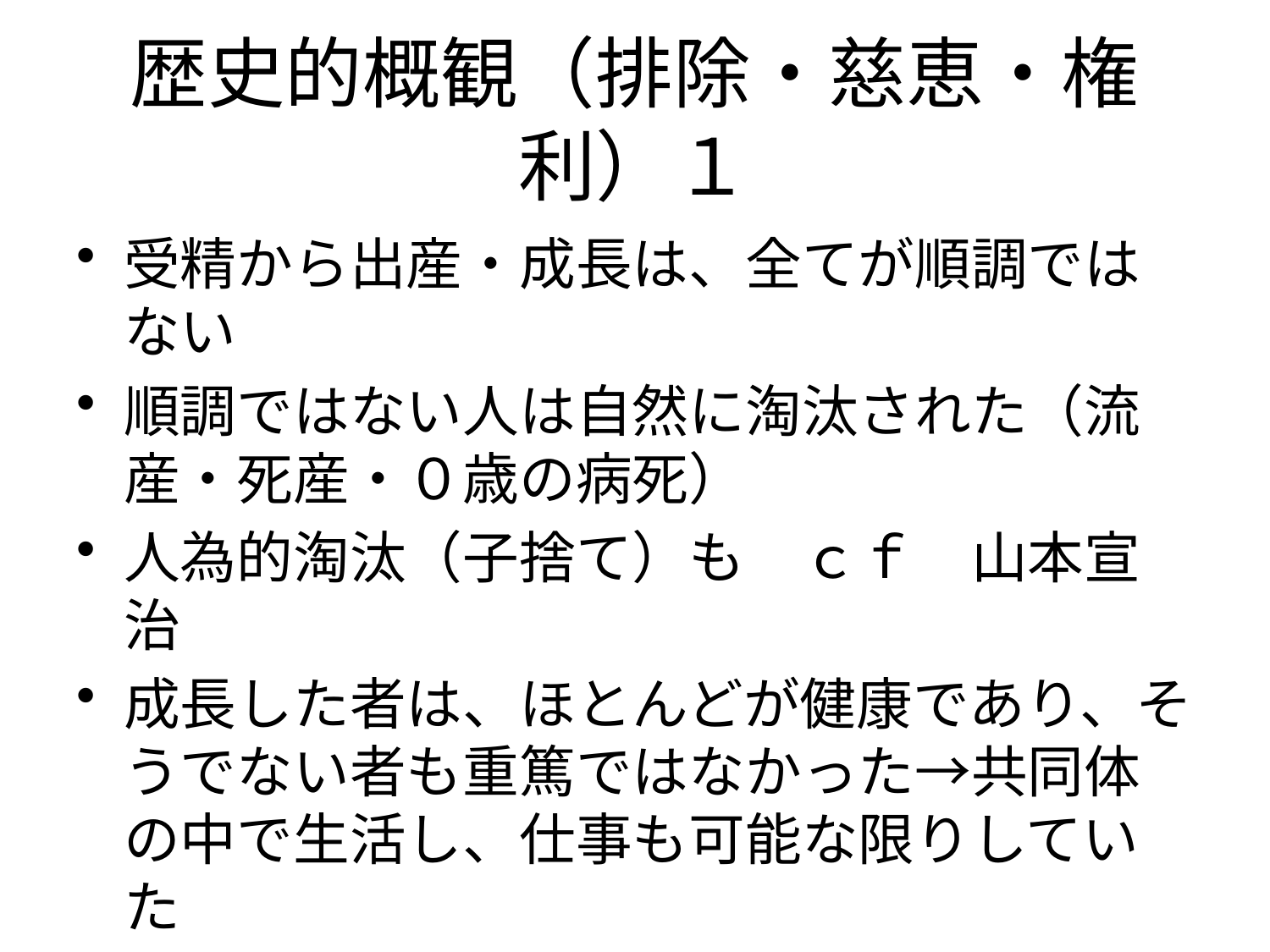

# 歴史的概観（排除・慈恵・権利）１
受精から出産・成長は、全てが順調ではない
順調ではない人は自然に淘汰された（流産・死産・０歳の病死）
人為的淘汰（子捨て）も　ｃｆ　山本宣治
成長した者は、ほとんどが健康であり、そうでない者も重篤ではなかった→共同体の中で生活し、仕事も可能な限りしていた
特有の職業も（鍼灸師・琵琶法師）塙保己一